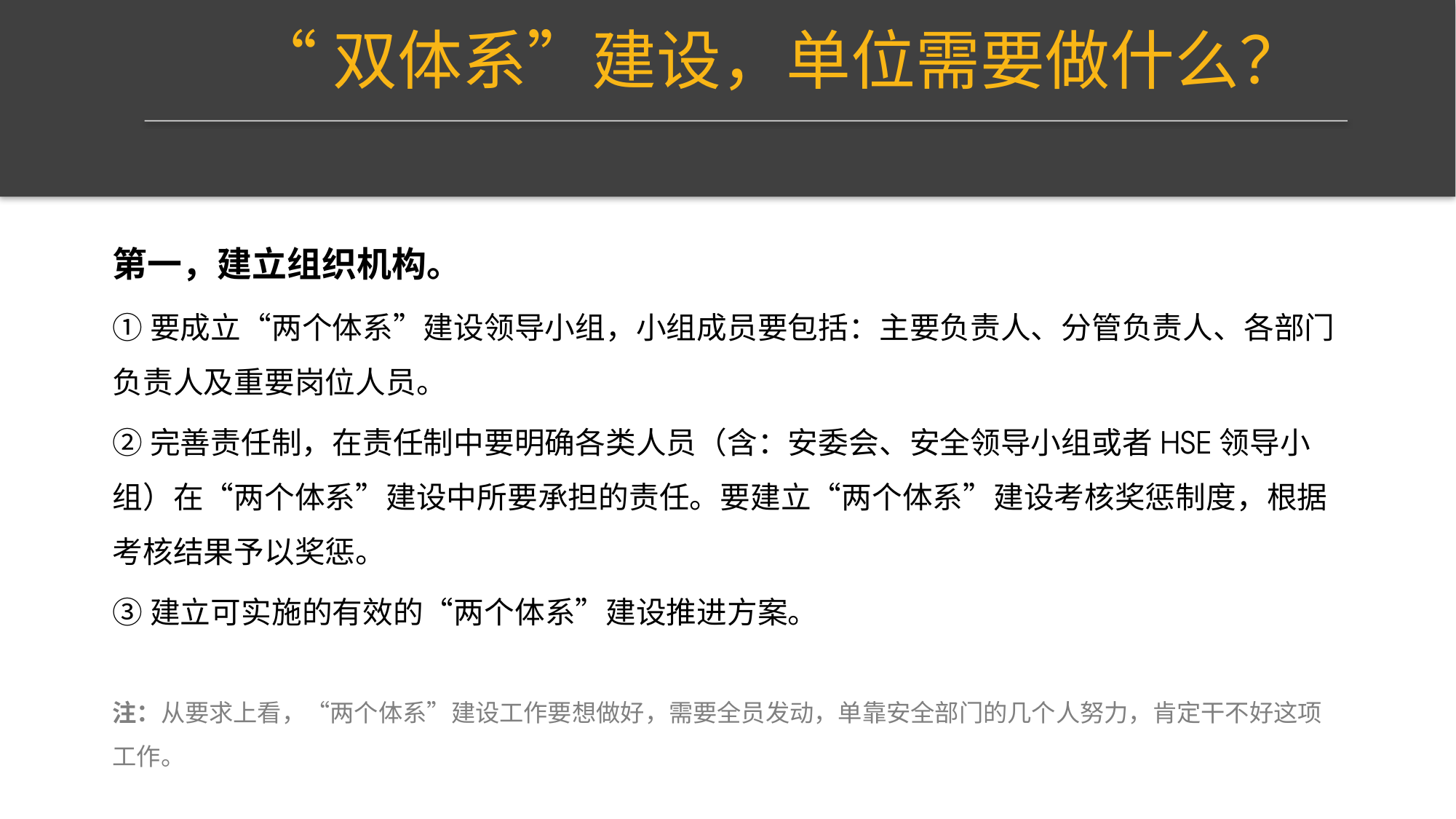

“双体系”建设，单位需要做什么？
第一，建立组织机构。
①要成立“两个体系”建设领导小组，小组成员要包括：主要负责人、分管负责人、各部门负责人及重要岗位人员。
②完善责任制，在责任制中要明确各类人员（含：安委会、安全领导小组或者HSE领导小组）在“两个体系”建设中所要承担的责任。要建立“两个体系”建设考核奖惩制度，根据考核结果予以奖惩。
③建立可实施的有效的“两个体系”建设推进方案。

注：从要求上看，“两个体系”建设工作要想做好，需要全员发动，单靠安全部门的几个人努力，肯定干不好这项工作。